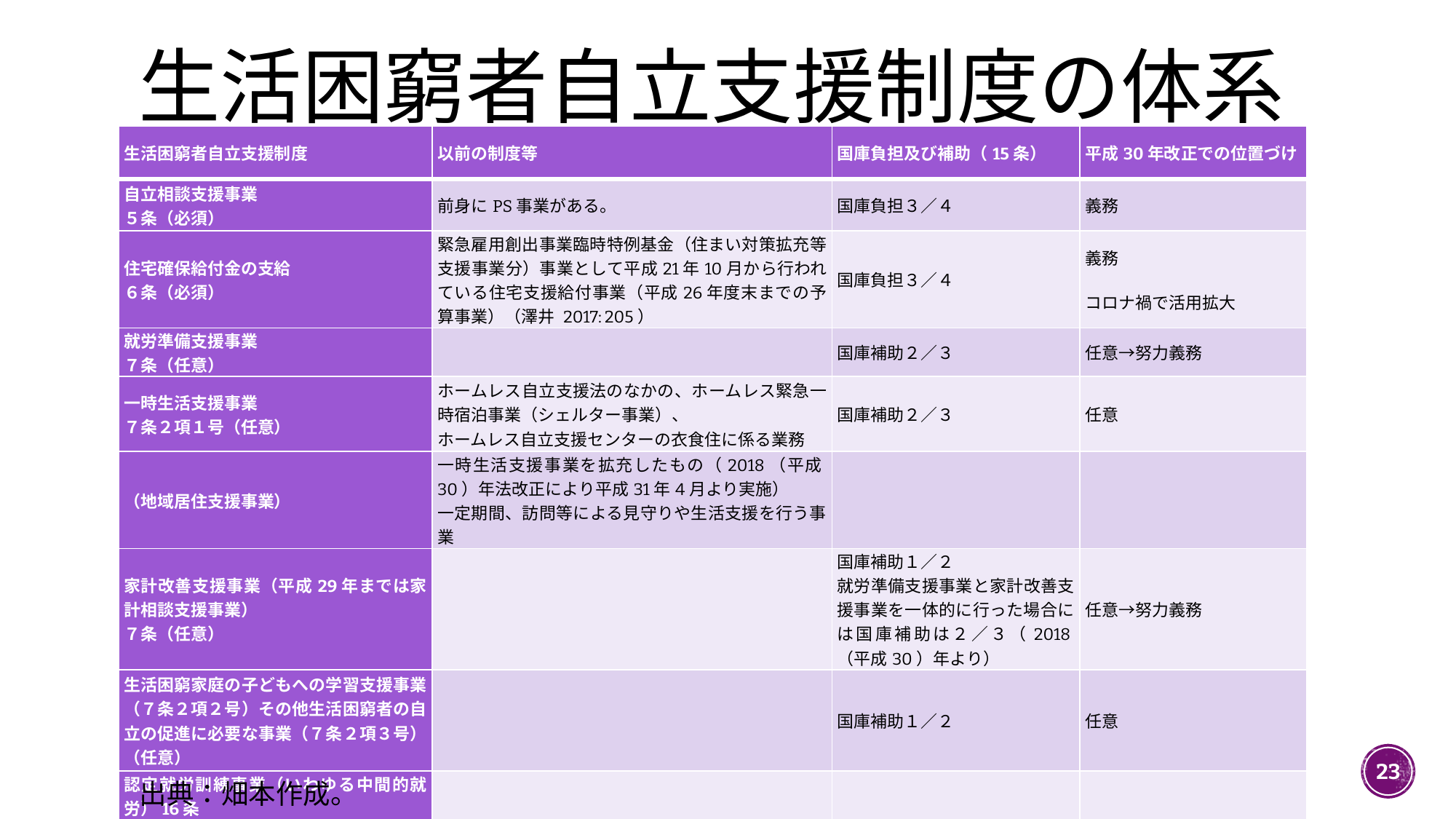

# 生活困窮者自立支援制度の体系
| 生活困窮者自立支援制度 | 以前の制度等 | 国庫負担及び補助（15条） | 平成30年改正での位置づけ |
| --- | --- | --- | --- |
| 自立相談支援事業 ５条（必須） | 前身にPS事業がある。 | 国庫負担３／４ | 義務 |
| 住宅確保給付金の支給 ６条（必須） | 緊急雇用創出事業臨時特例基金（住まい対策拡充等支援事業分）事業として平成21年10月から行われている住宅支援給付事業（平成26年度末までの予算事業）（澤井 2017: 205） | 国庫負担３／４ | 義務   コロナ禍で活用拡大 |
| 就労準備支援事業 ７条（任意） |  | 国庫補助２／３ | 任意→努力義務 |
| 一時生活支援事業 ７条２項１号（任意） | ホームレス自立支援法のなかの、ホームレス緊急一時宿泊事業（シェルター事業）、 ホームレス自立支援センターの衣食住に係る業務 | 国庫補助２／３ | 任意 |
| （地域居住支援事業） | 一時生活支援事業を拡充したもの（2018（平成30）年法改正により平成31年4月より実施） 一定期間、訪問等による見守りや生活支援を行う事業 |  |  |
| 家計改善支援事業（平成29年までは家計相談支援事業） ７条（任意） |  | 国庫補助１／２ 就労準備支援事業と家計改善支援事業を一体的に行った場合には国庫補助は２／３（2018（平成30）年より） | 任意→努力義務 |
| 生活困窮家庭の子どもへの学習支援事業（７条２項２号）その他生活困窮者の自立の促進に必要な事業（７条２項３号）（任意） |  | 国庫補助１／２ | 任意 |
| 認定就労訓練事業（いわゆる中間的就労）16条 |  |  |  |
23
出典：畑本作成。